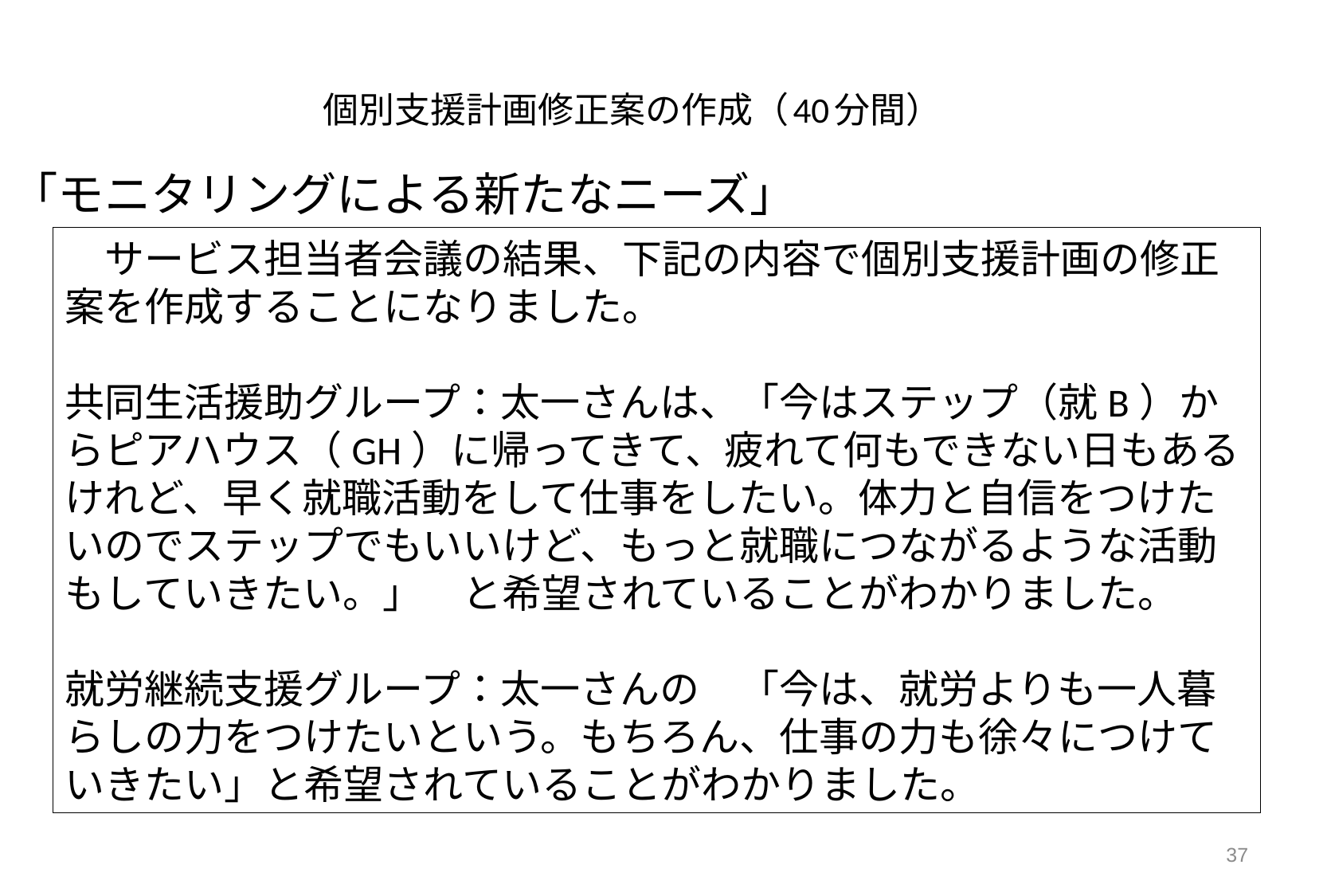

# 個別支援計画修正案の作成（40分間）
「モニタリングによる新たなニーズ」
　サービス担当者会議の結果、下記の内容で個別支援計画の修正案を作成することになりました。

共同生活援助グループ：太一さんは、「今はステップ（就B）からピアハウス（GH）に帰ってきて、疲れて何もできない日もあるけれど、早く就職活動をして仕事をしたい。体力と自信をつけたいのでステップでもいいけど、もっと就職につながるような活動もしていきたい。」　と希望されていることがわかりました。

就労継続支援グループ：太一さんの　「今は、就労よりも一人暮らしの力をつけたいという。もちろん、仕事の力も徐々につけていきたい」と希望されていることがわかりました。
37